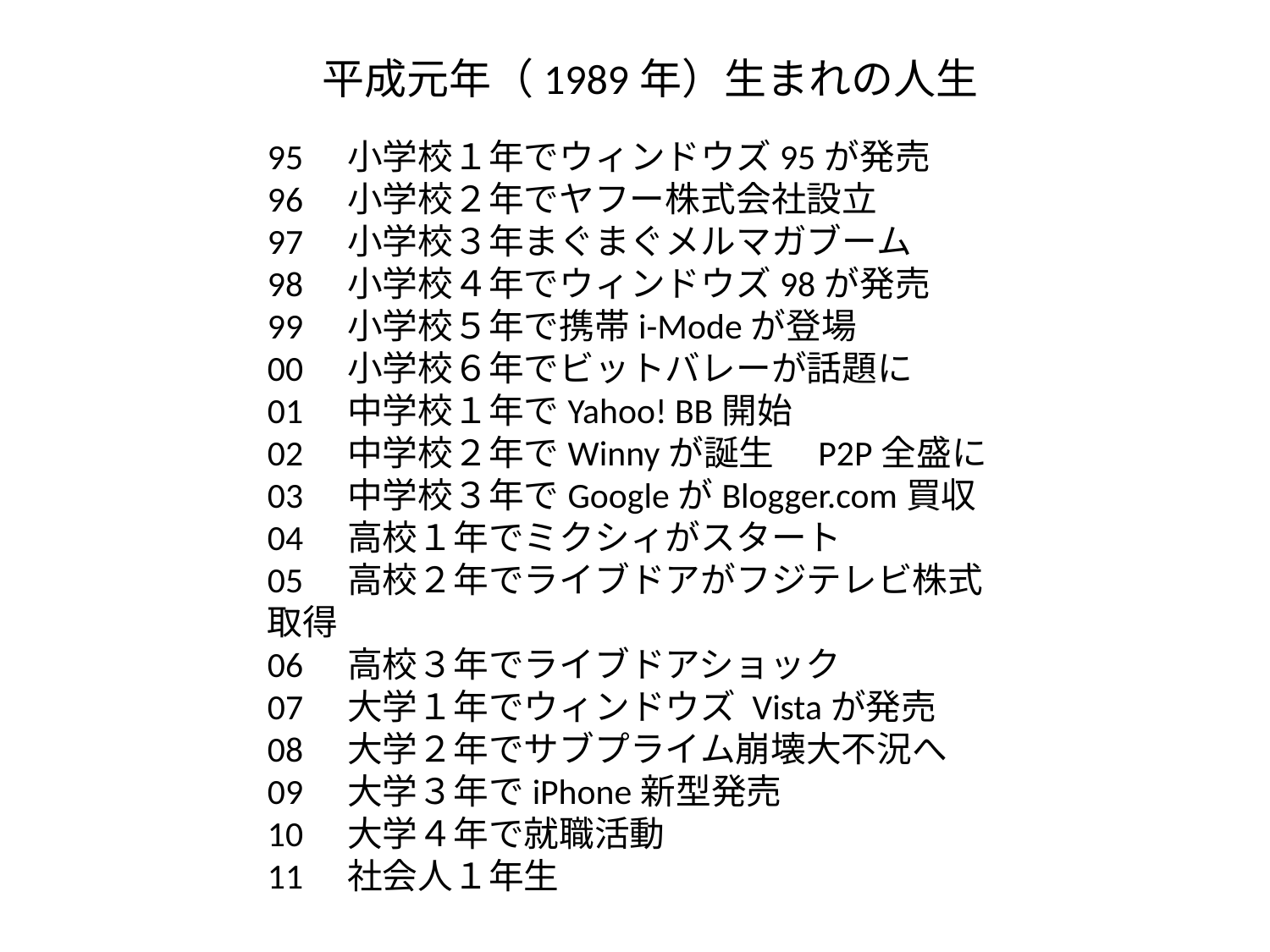

平成元年（1989年）生まれの人生
95　小学校１年でウィンドウズ95が発売
96　小学校２年でヤフー株式会社設立
97　小学校３年まぐまぐメルマガブーム
98　小学校４年でウィンドウズ98が発売
99　小学校５年で携帯i-Modeが登場
00　小学校６年でビットバレーが話題に
01　中学校１年でYahoo! BB開始
02　中学校２年でWinnyが誕生　P2P全盛に
03　中学校３年でGoogleがBlogger.com買収
04　高校１年でミクシィがスタート
05　高校２年でライブドアがフジテレビ株式取得
06　高校３年でライブドアショック
07　大学１年でウィンドウズ Vistaが発売
08　大学２年でサブプライム崩壊大不況へ
09　大学３年でiPhone新型発売
10　大学４年で就職活動
11　社会人１年生